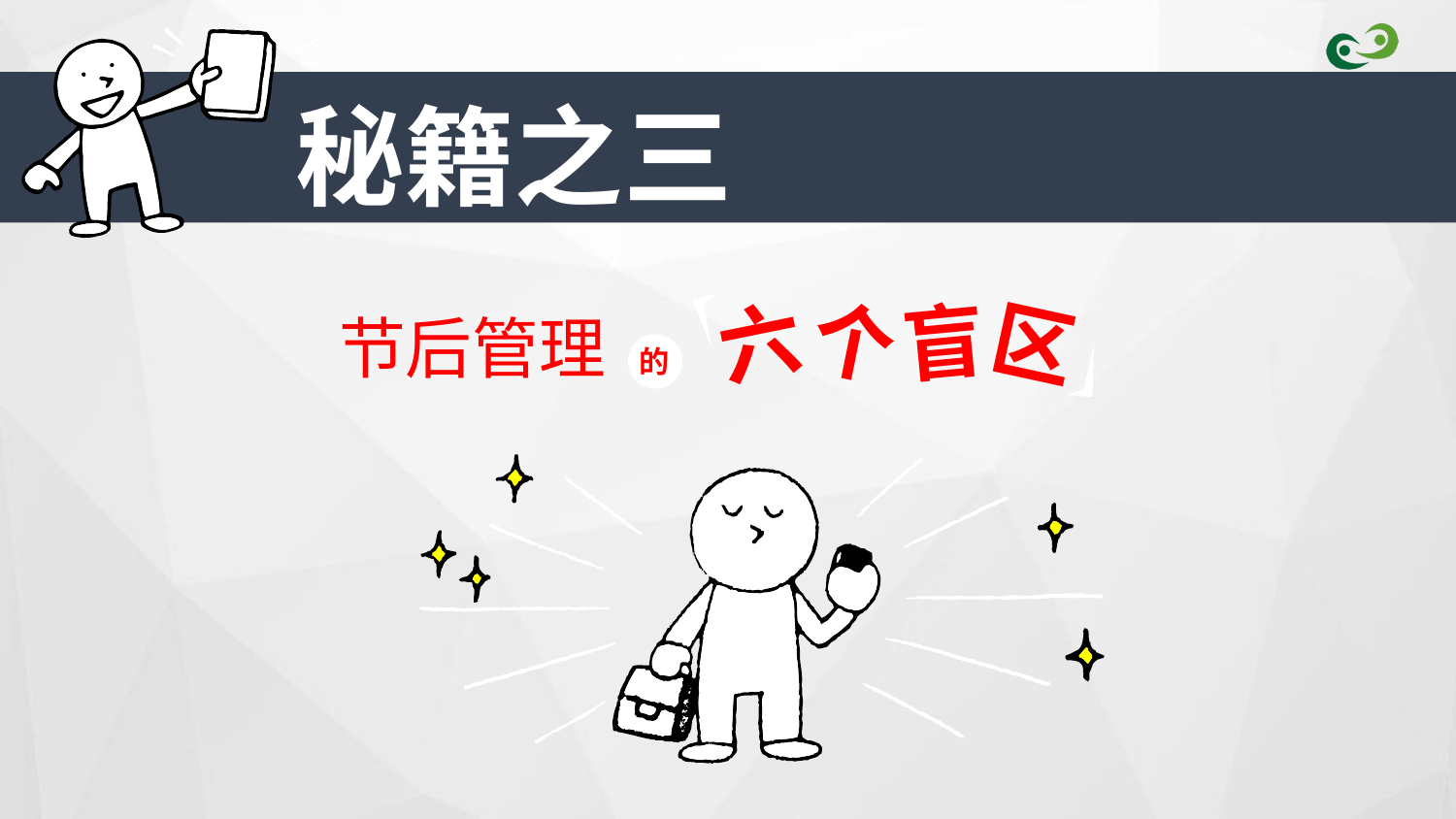

秘籍之三
盲
个
六
区
节后管理

的